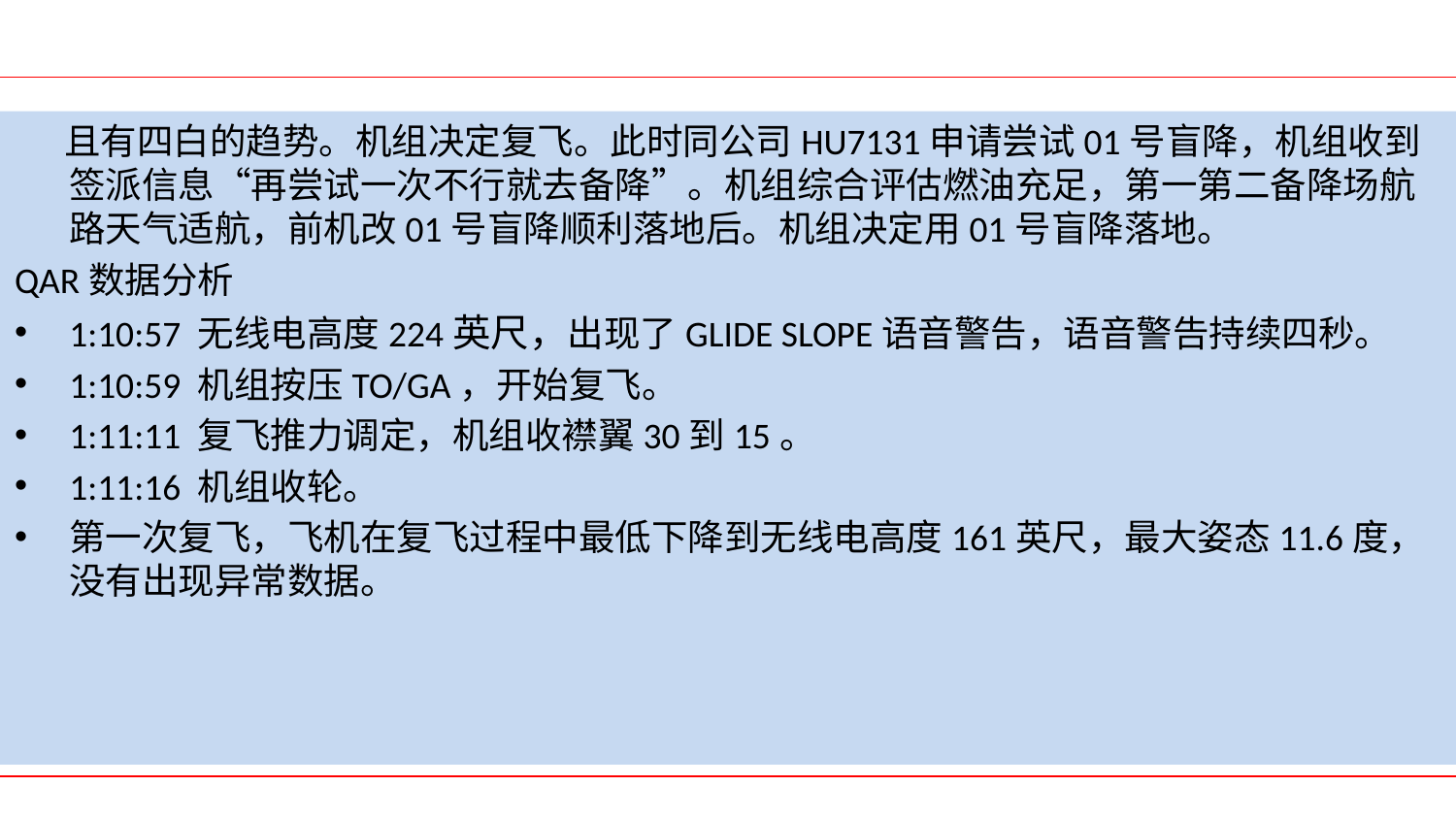

且有四白的趋势。机组决定复飞。此时同公司HU7131申请尝试01号盲降，机组收到签派信息“再尝试一次不行就去备降”。机组综合评估燃油充足，第一第二备降场航路天气适航，前机改01号盲降顺利落地后。机组决定用01号盲降落地。
QAR数据分析
1:10:57 无线电高度224英尺，出现了GLIDE SLOPE语音警告，语音警告持续四秒。
1:10:59 机组按压TO/GA，开始复飞。
1:11:11 复飞推力调定，机组收襟翼30到15。
1:11:16 机组收轮。
第一次复飞，飞机在复飞过程中最低下降到无线电高度161英尺，最大姿态11.6度，没有出现异常数据。